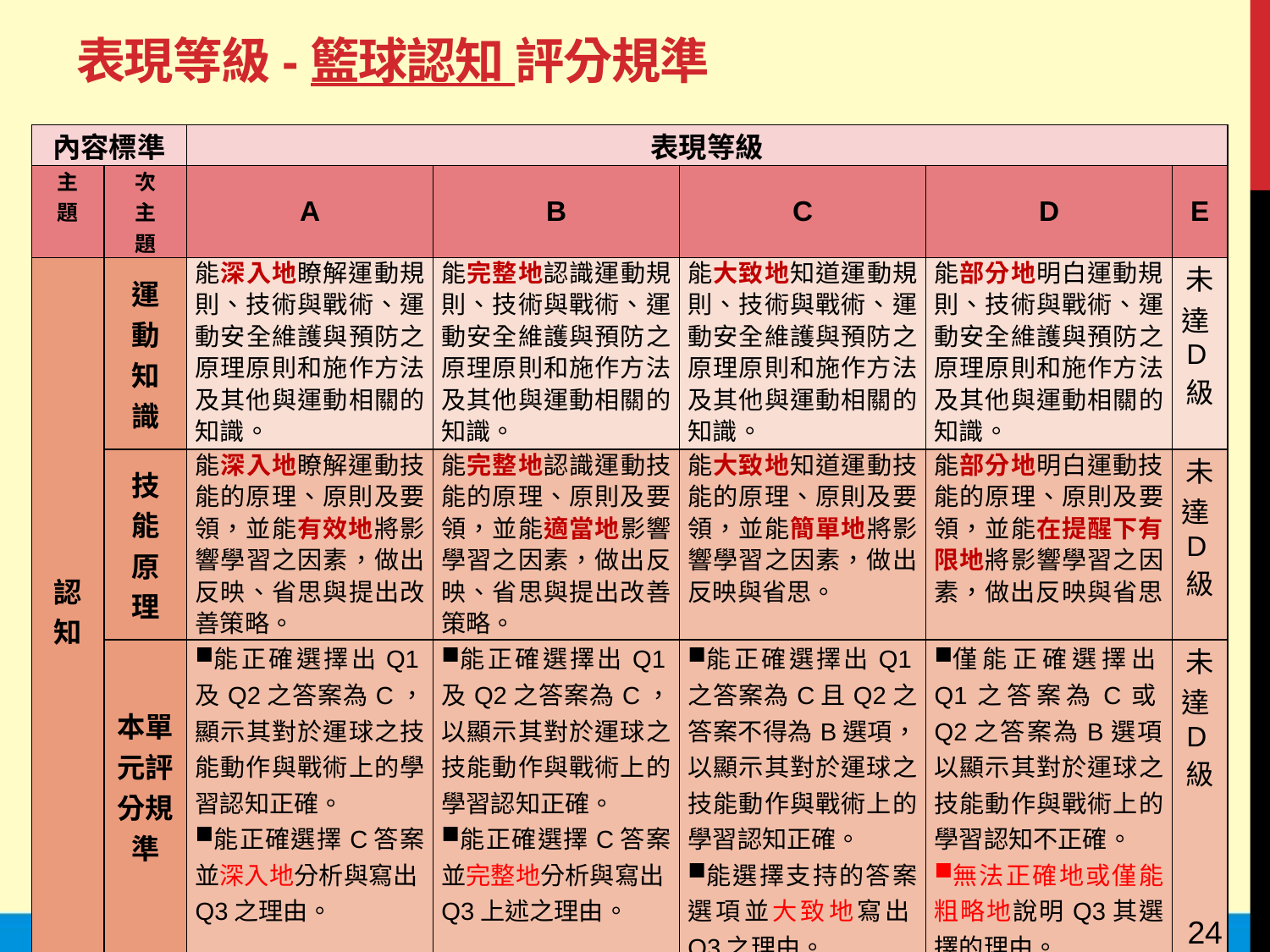

# 表現等級-籃球認知 評分規準
| 內容標準 |  | 表現等級 |  |  |  |  |
| --- | --- | --- | --- | --- | --- | --- |
| 主 題 | 次 主 題 | A | B | C | D | E |
| 認知 | 運 動 知 識 | 能深入地瞭解運動規則、技術與戰術、運動安全維護與預防之原理原則和施作方法及其他與運動相關的知識。 | 能完整地認識運動規則、技術與戰術、運動安全維護與預防之原理原則和施作方法及其他與運動相關的知識。 | 能大致地知道運動規則、技術與戰術、運動安全維護與預防之原理原則和施作方法及其他與運動相關的知識。 | 能部分地明白運動規則、技術與戰術、運動安全維護與預防之原理原則和施作方法及其他與運動相關的知識。 | 未達D級 |
|  | 技 能 原 理 | 能深入地瞭解運動技能的原理、原則及要領，並能有效地將影響學習之因素，做出反映、省思與提出改善策略。 | 能完整地認識運動技能的原理、原則及要領，並能適當地影響學習之因素，做出反映、省思與提出改善策略。 | 能大致地知道運動技能的原理、原則及要領，並能簡單地將影響學習之因素，做出反映與省思。 | 能部分地明白運動技能的原理、原則及要領，並能在提醒下有限地將影響學習之因素，做出反映與省思。 | 未達D級 |
|  | 本單元評分規準 | 能正確選擇出Q1及Q2之答案為C，顯示其對於運球之技能動作與戰術上的學習認知正確。 能正確選擇C答案並深入地分析與寫出Q3之理由。 | 能正確選擇出Q1及Q2之答案為C，以顯示其對於運球之技能動作與戰術上的學習認知正確。 能正確選擇C答案並完整地分析與寫出Q3上述之理由。 | 能正確選擇出Q1之答案為C且Q2之答案不得為B選項，以顯示其對於運球之技能動作與戰術上的學習認知正確。 能選擇支持的答案選項並大致地寫出Q3之理由。 | 僅能正確選擇出Q1之答案為C或Q2之答案為B選項，以顯示其對於運球之技能動作與戰術上的學習認知不正確。 無法正確地或僅能粗略地說明Q3其選擇的理由。 | 未達D級 |
24